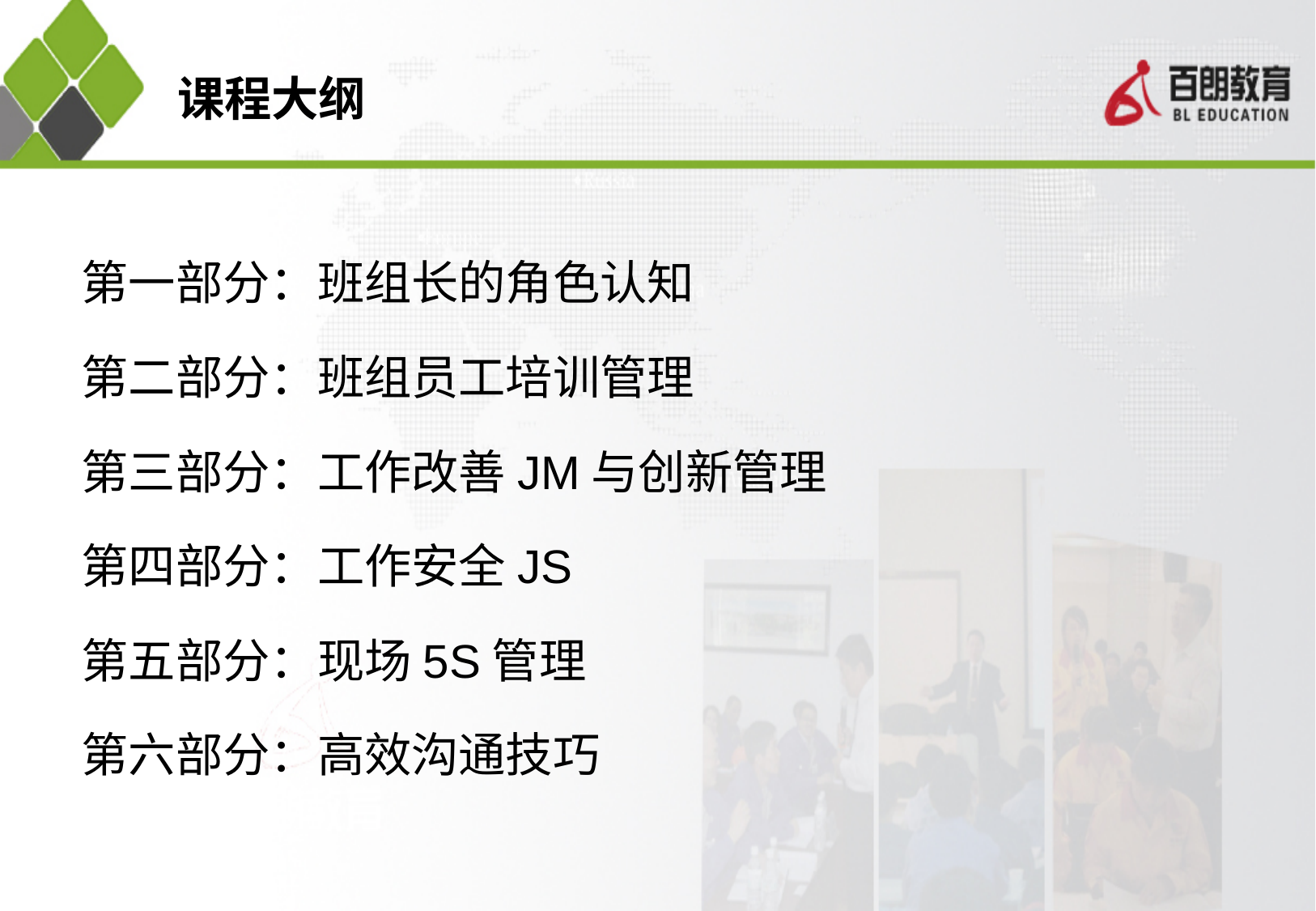

# 课程大纲
第一部分：班组长的角色认知
第二部分：班组员工培训管理
第三部分：工作改善JM与创新管理
第四部分：工作安全JS
第五部分：现场5S管理
第六部分：高效沟通技巧